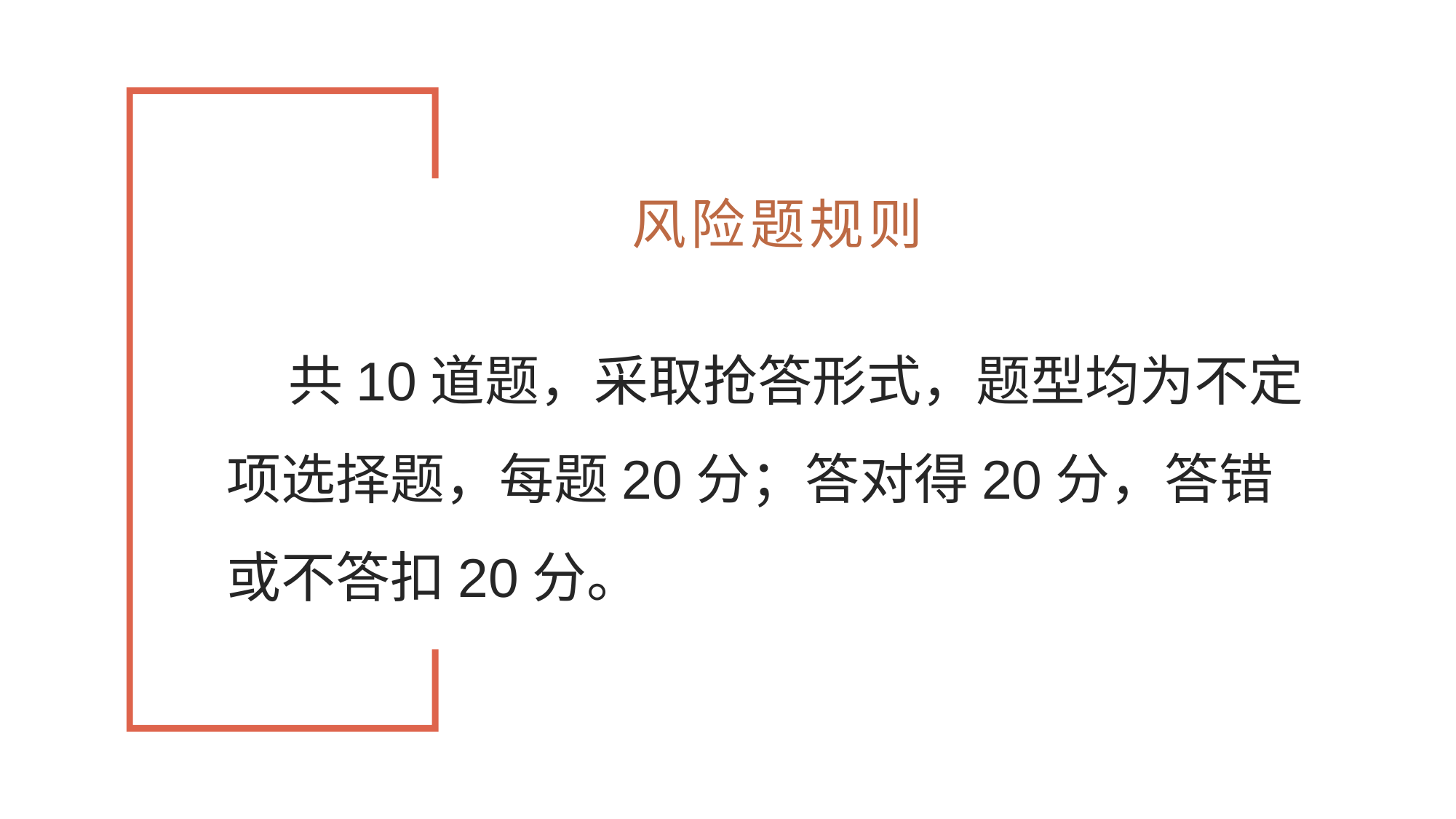

# 风险题规则
    共10道题，采取抢答形式，题型均为不定项选择题，每题20分；答对得20分，答错或不答扣20分。